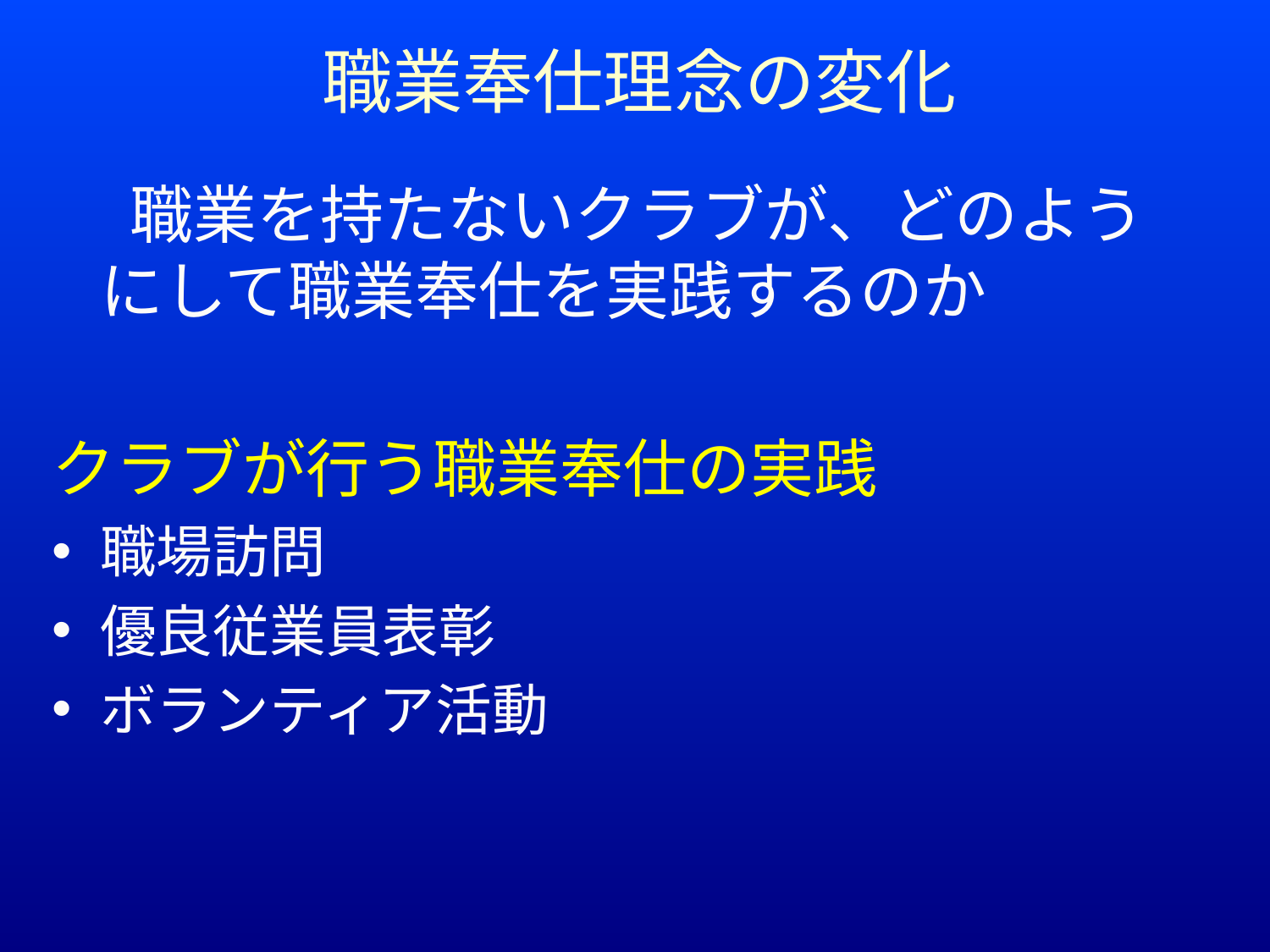

# 職業奉仕理念の変化
　 職業を持たないクラブが、どのようにして職業奉仕を実践するのか

クラブが行う職業奉仕の実践
職場訪問
優良従業員表彰
ボランティア活動